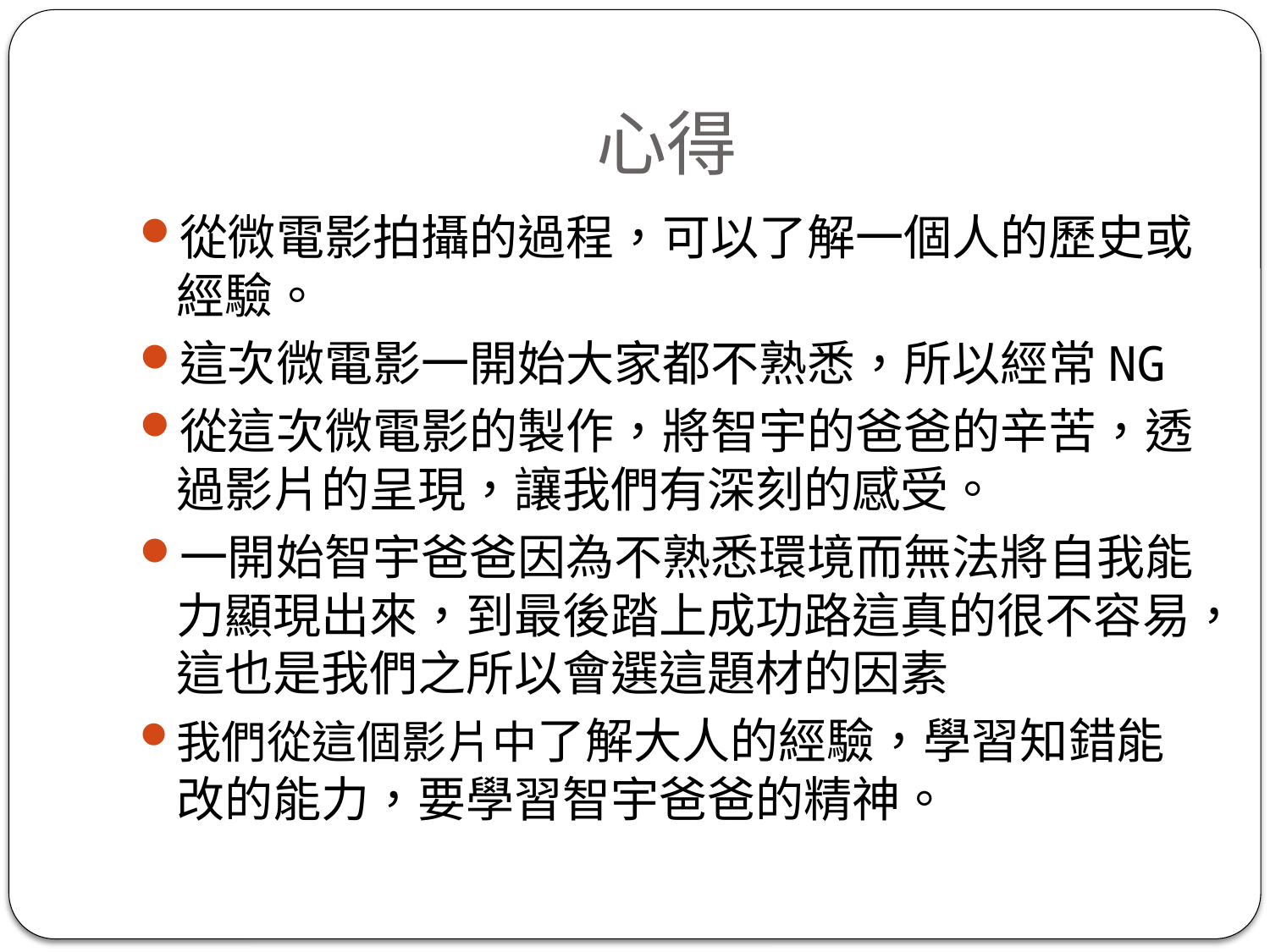

# 心得
從微電影拍攝的過程，可以了解一個人的歷史或經驗。
這次微電影一開始大家都不熟悉，所以經常NG
從這次微電影的製作，將智宇的爸爸的辛苦，透過影片的呈現，讓我們有深刻的感受。
一開始智宇爸爸因為不熟悉環境而無法將自我能力顯現出來，到最後踏上成功路這真的很不容易，這也是我們之所以會選這題材的因素
我們從這個影片中了解大人的經驗，學習知錯能改的能力，要學習智宇爸爸的精神。